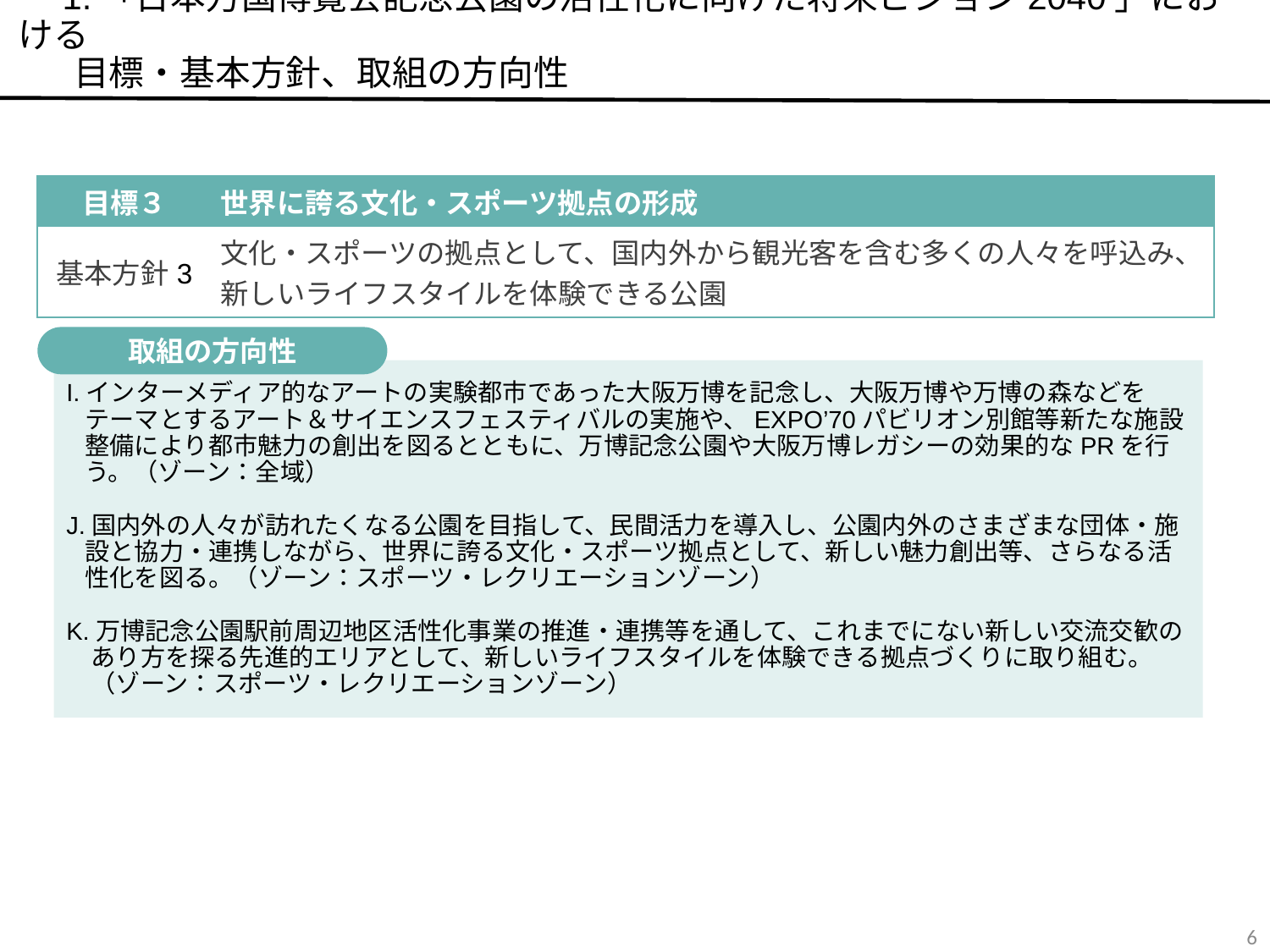

1.「日本万国博覧会記念公園の活性化に向けた将来ビジョン2040」における
      目標・基本方針、取組の方向性
| 目標３ | 世界に誇る文化・スポーツ拠点の形成 |
| --- | --- |
| 基本方針3 | 文化・スポーツの拠点として、国内外から観光客を含む多くの人々を呼込み、新しいライフスタイルを体験できる公園 |
取組の方向性
I.インターメディア的なアートの実験都市であった大阪万博を記念し、大阪万博や万博の森などをテーマとするアート＆サイエンスフェスティバルの実施や、EXPO’70パビリオン別館等新たな施設整備により都市魅力の創出を図るとともに、万博記念公園や大阪万博レガシーの効果的なPRを行う。（ゾーン：全域）

J.国内外の人々が訪れたくなる公園を目指して、民間活力を導入し、公園内外のさまざまな団体・施設と協力・連携しながら、世界に誇る文化・スポーツ拠点として、新しい魅力創出等、さらなる活性化を図る。（ゾーン：スポーツ・レクリエーションゾーン）

K.万博記念公園駅前周辺地区活性化事業の推進・連携等を通して、これまでにない新しい交流交歓のあり方を探る先進的エリアとして、新しいライフスタイルを体験できる拠点づくりに取り組む。（ゾーン：スポーツ・レクリエーションゾーン）
6